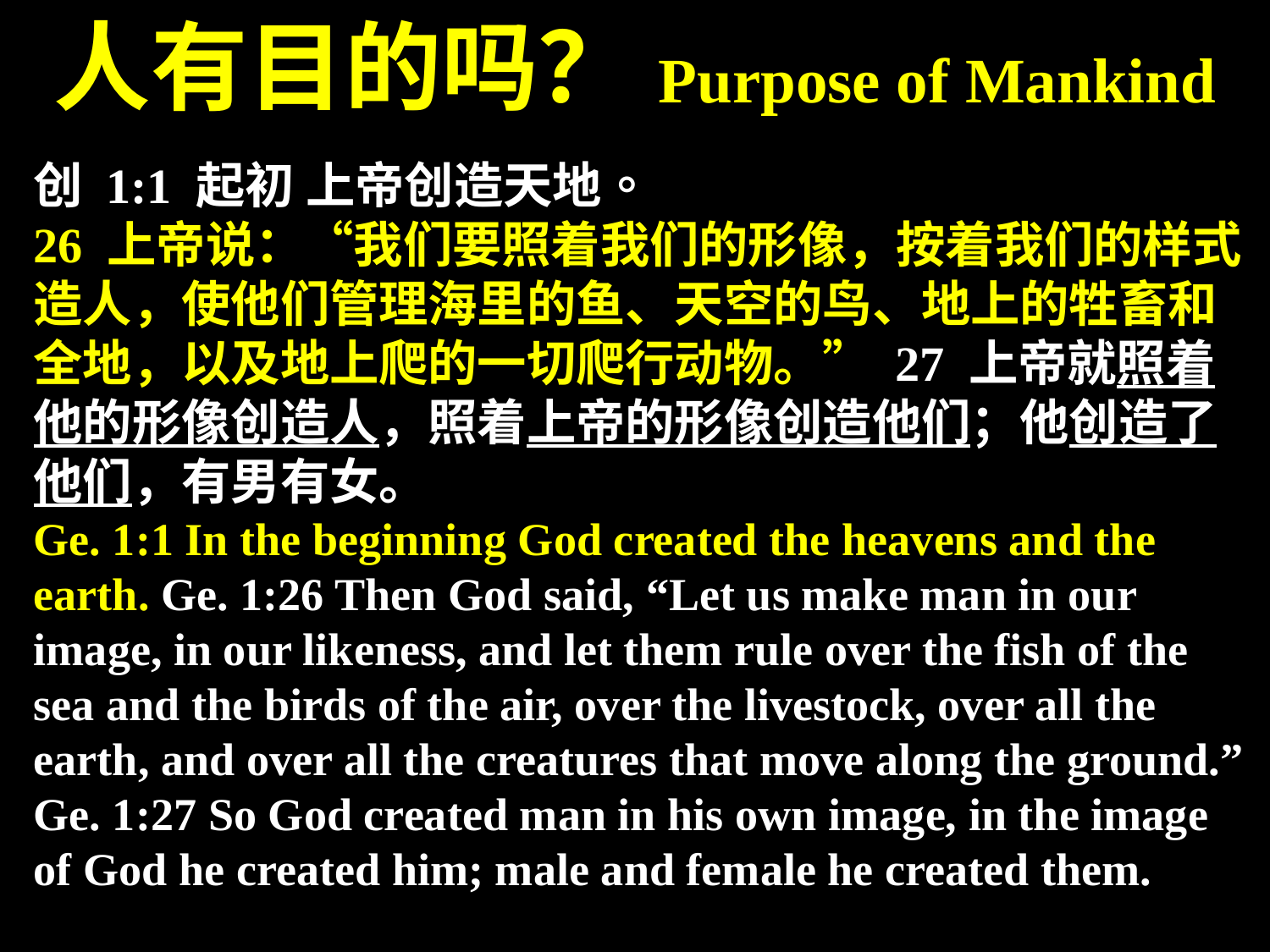

人有目的吗？Purpose of Mankind
创 1:1 起初 上帝创造天地。
26 上帝说：“我们要照着我们的形像，按着我们的样式造人，使他们管理海里的鱼、天空的鸟、地上的牲畜和全地，以及地上爬的一切爬行动物。” 27 上帝就照着他的形像创造人，照着上帝的形像创造他们；他创造了他们，有男有女。
Ge. 1:1 In the beginning God created the heavens and the earth. Ge. 1:26 Then God said, “Let us make man in our image, in our likeness, and let them rule over the fish of the sea and the birds of the air, over the livestock, over all the earth, and over all the creatures that move along the ground.” Ge. 1:27 So God created man in his own image, in the image of God he created him; male and female he created them.